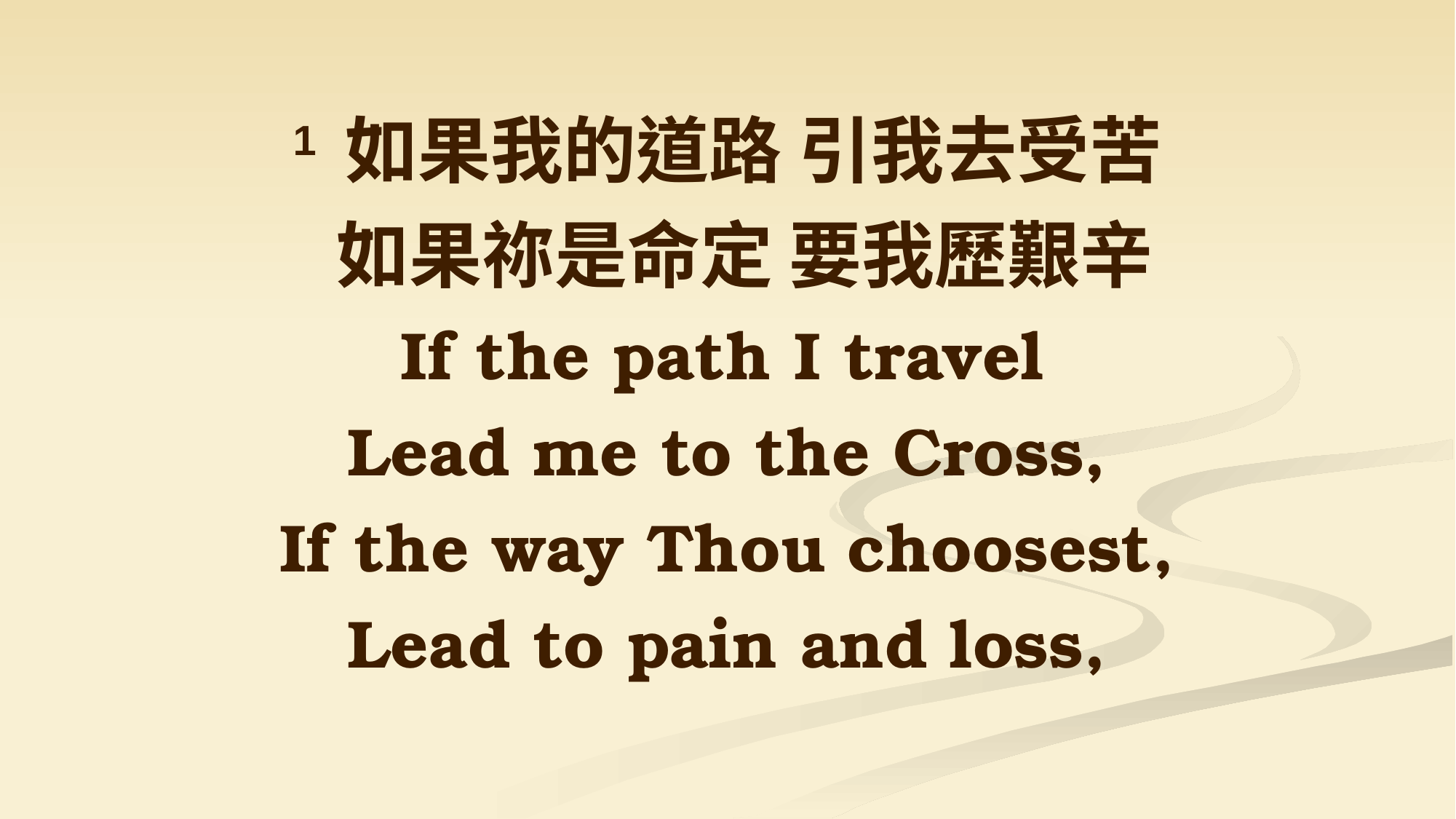

1 如果我的道路 引我去受苦
 如果祢是命定 要我歷艱辛
 If the path I travel
Lead me to the Cross,
If the way Thou choosest,
Lead to pain and loss,